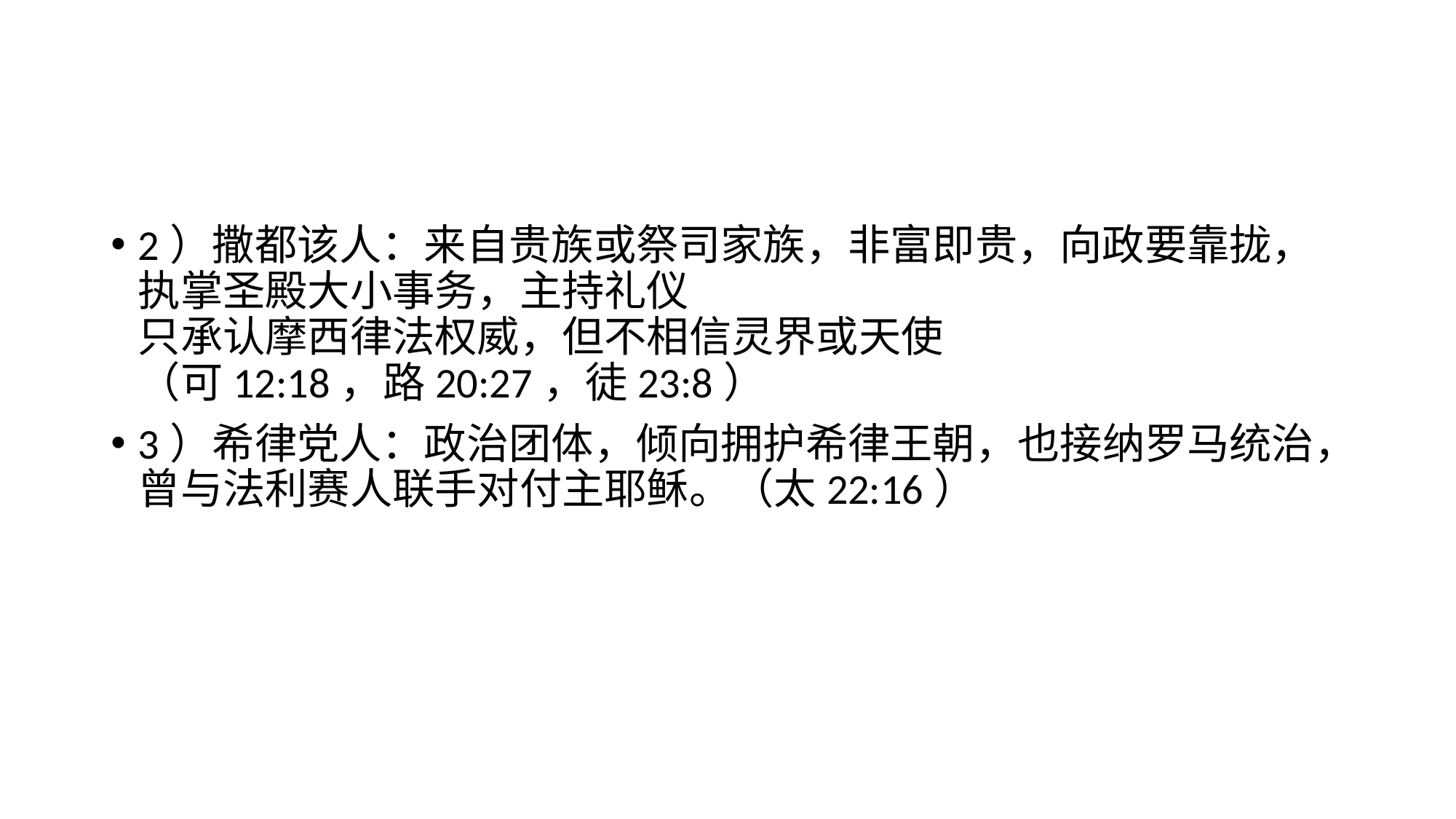

#
2）撒都该人：来自贵族或祭司家族，非富即贵，向政要靠拢，执掌圣殿大小事务，主持礼仪
只承认摩西律法权威，但不相信灵界或天使
（可12:18，路20:27，徒23:8）
3）希律党人：政治团体，倾向拥护希律王朝，也接纳罗马统治，曾与法利赛人联手对付主耶稣。（太22:16）